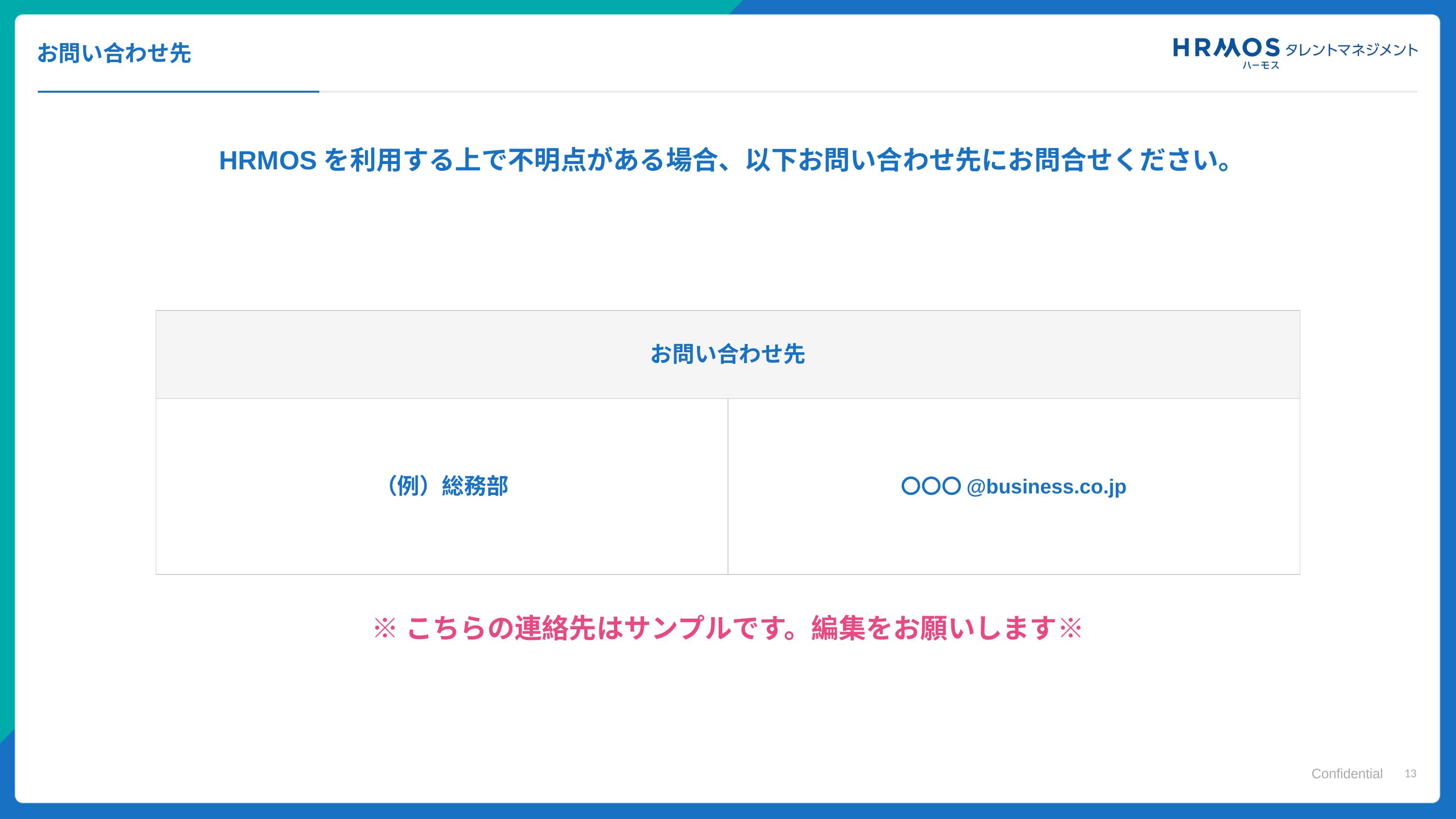

お問い合わせ先
HRMOSを利用する上で不明点がある場合、以下お問い合わせ先にお問合せください。
| お問い合わせ先 |  |
| --- | --- |
| （例）総務部 | 〇〇〇@business.co.jp |
|  |  |
※こちらの連絡先はサンプルです。編集をお願いします※
13